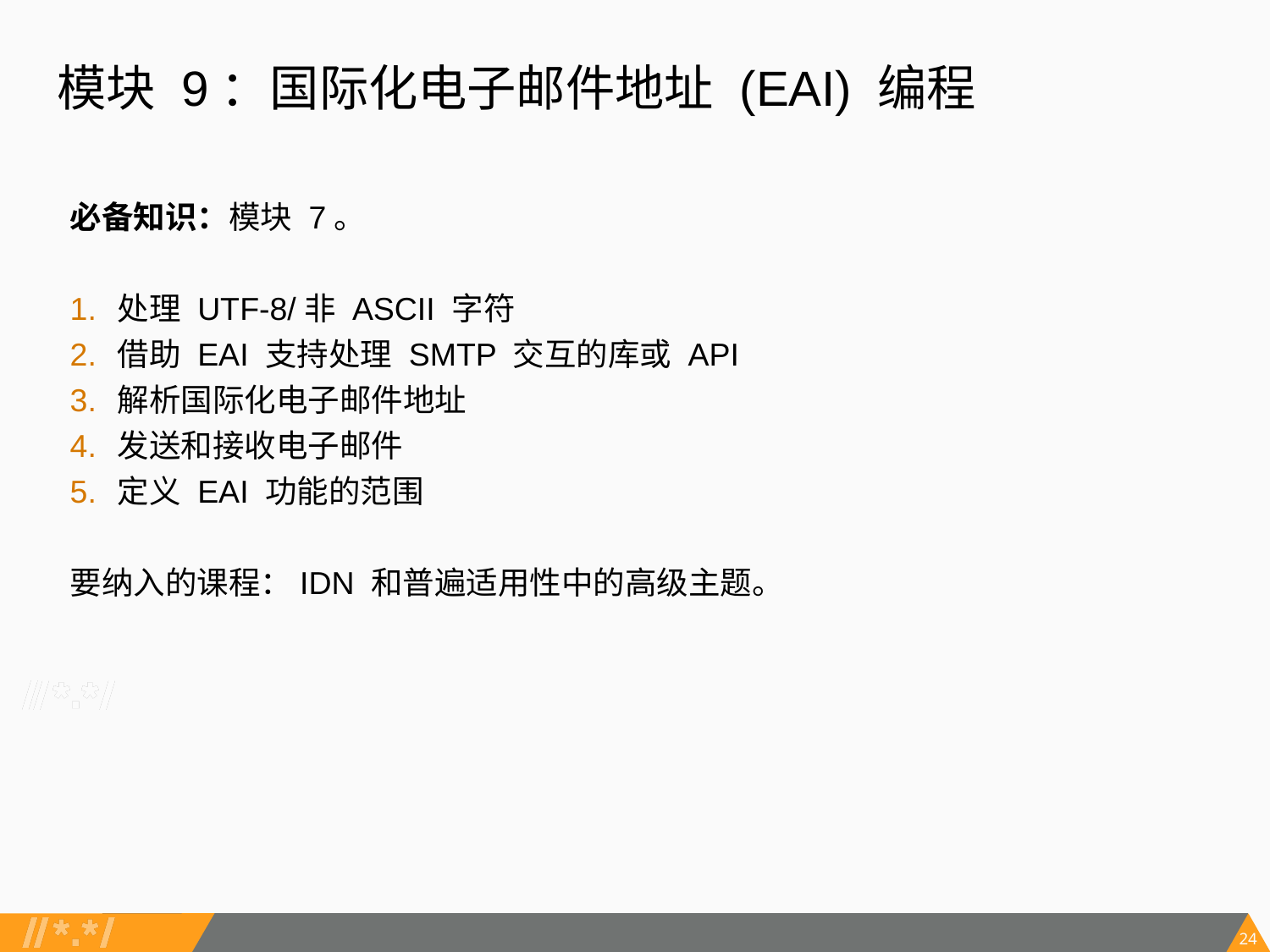

# 模块 9：国际化电子邮件地址 (EAI) 编程
必备知识：模块 7。

处理 UTF-8/非 ASCII 字符
借助 EAI 支持处理 SMTP 交互的库或 API
解析国际化电子邮件地址
发送和接收电子邮件
定义 EAI 功能的范围

要纳入的课程：IDN 和普遍适用性中的高级主题。